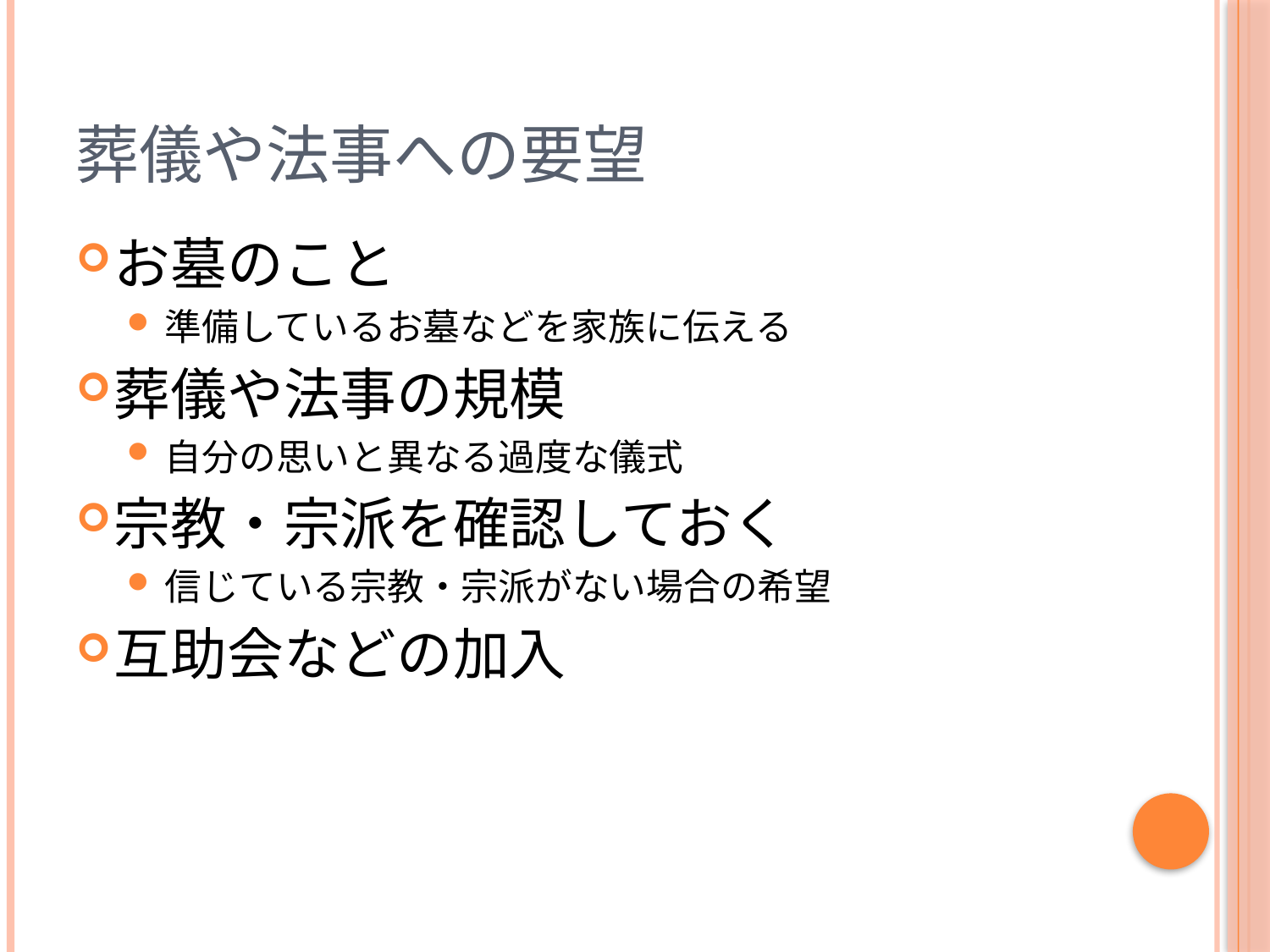

# 葬儀や法事への要望
お墓のこと
準備しているお墓などを家族に伝える
葬儀や法事の規模
自分の思いと異なる過度な儀式
宗教・宗派を確認しておく
信じている宗教・宗派がない場合の希望
互助会などの加入